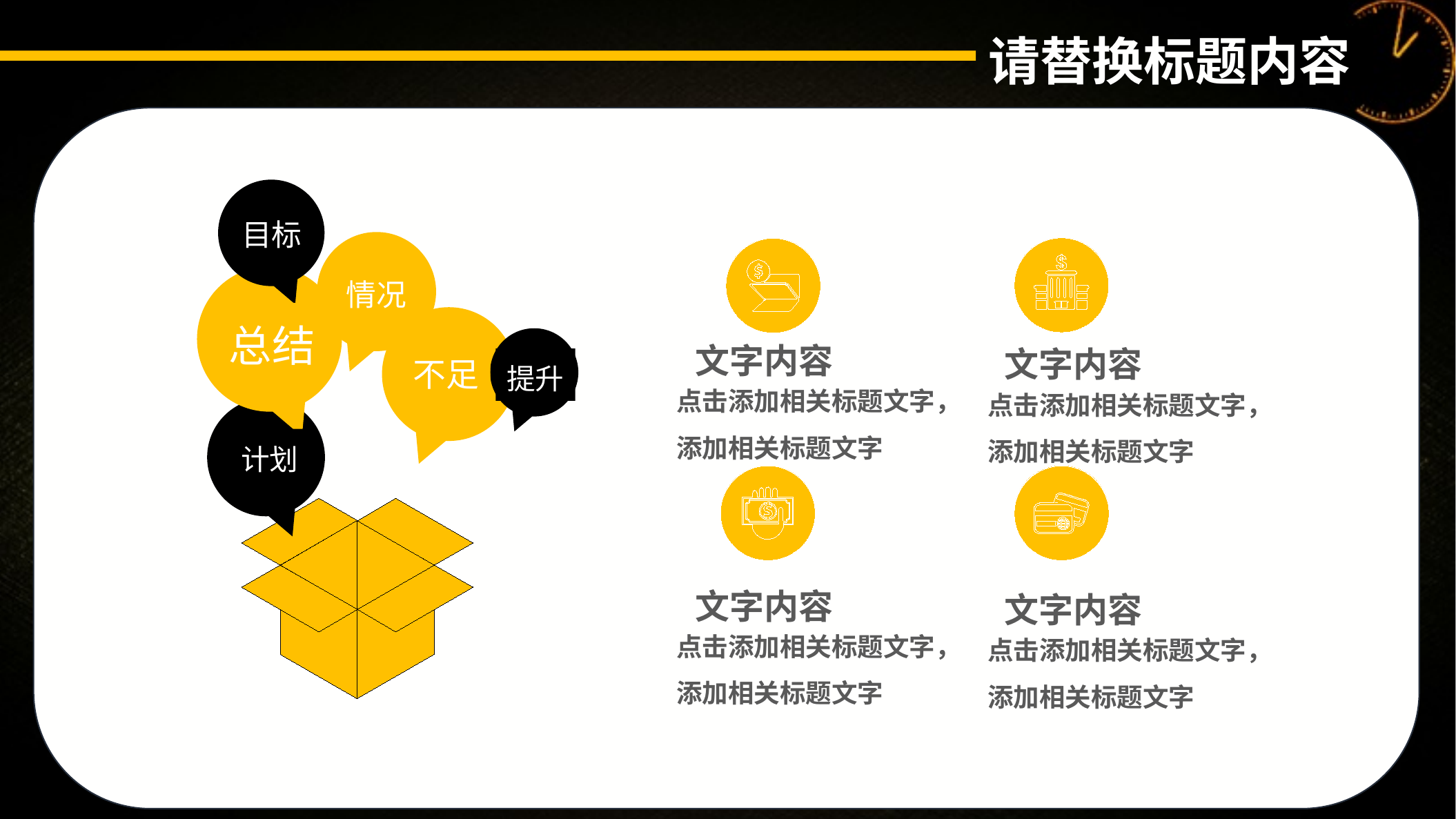

目标

情况

总结

文字内容
文字内容
不足
提升
点击添加相关标题文字，添加相关标题文字
点击添加相关标题文字，添加相关标题文字

计划

文字内容
文字内容
点击添加相关标题文字，添加相关标题文字
点击添加相关标题文字，添加相关标题文字